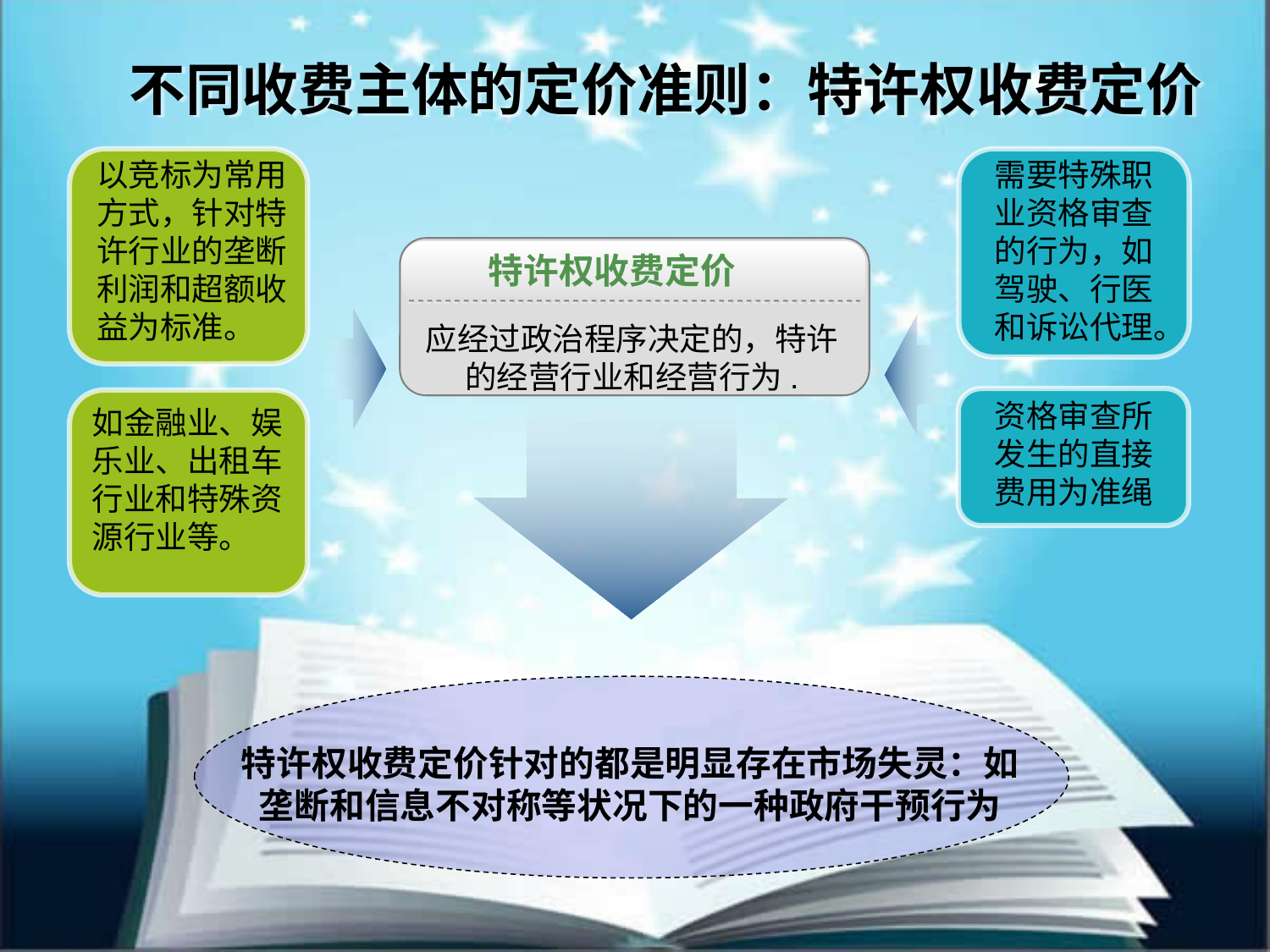

不同收费主体的定价准则：特许权收费定价

以竞标为常用方式，针对特许行业的垄断利润和超额收益为标准。

需要特殊职业资格审查的行为，如驾驶、行医和诉讼代理。

特许权收费定价

应经过政治程序决定的，特许
的经营行业和经营行为.

资格审查所发生的直接费用为准绳

如金融业、娱乐业、出租车行业和特殊资源行业等。

特许权收费定价针对的都是明显存在市场失灵：如垄断和信息不对称等状况下的一种政府干预行为